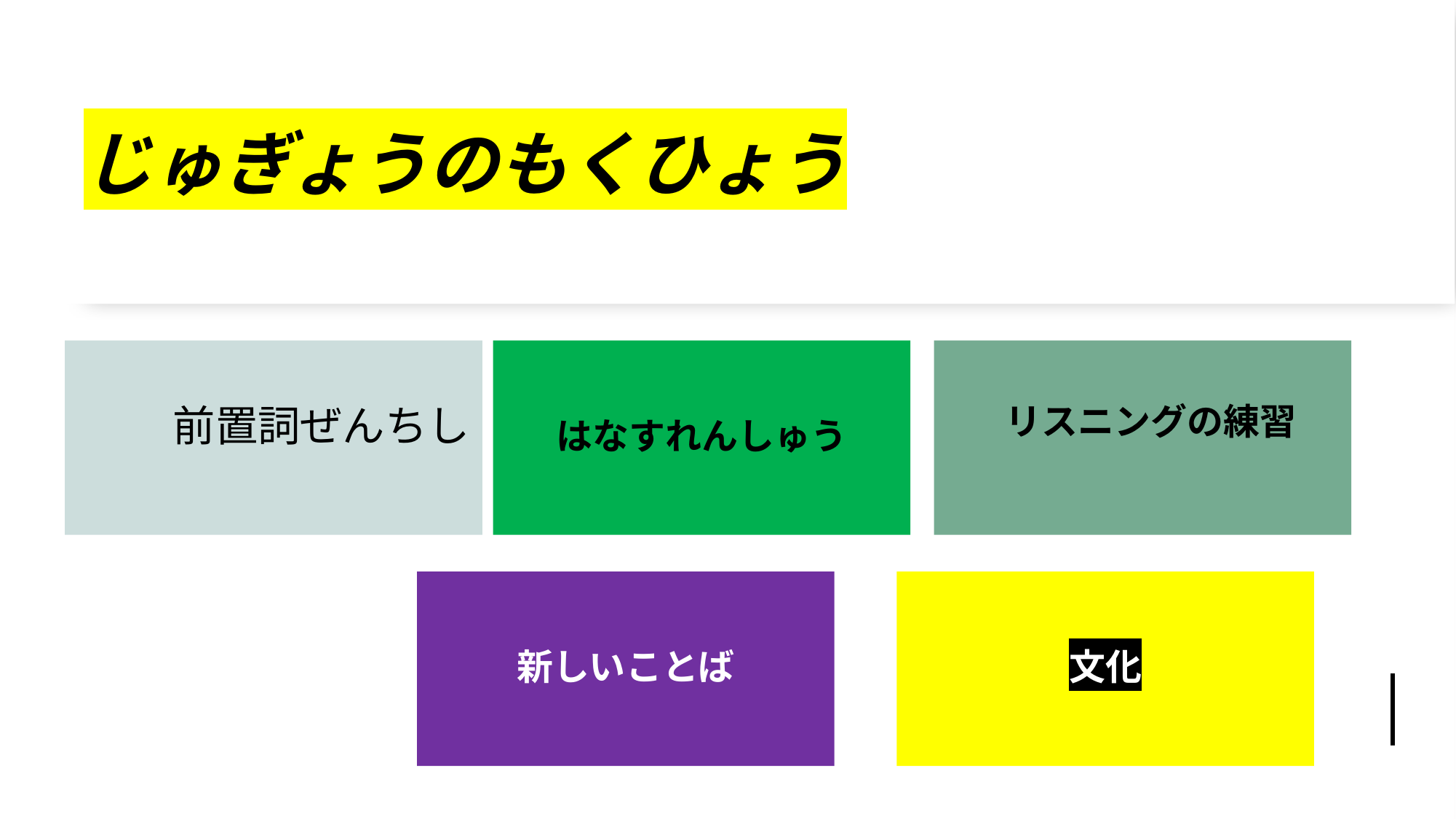

# じゅぎょうのもくひょう

はなすれんしゅう

前置詞ぜんちし
リスニングの練習
文化

新しいことば